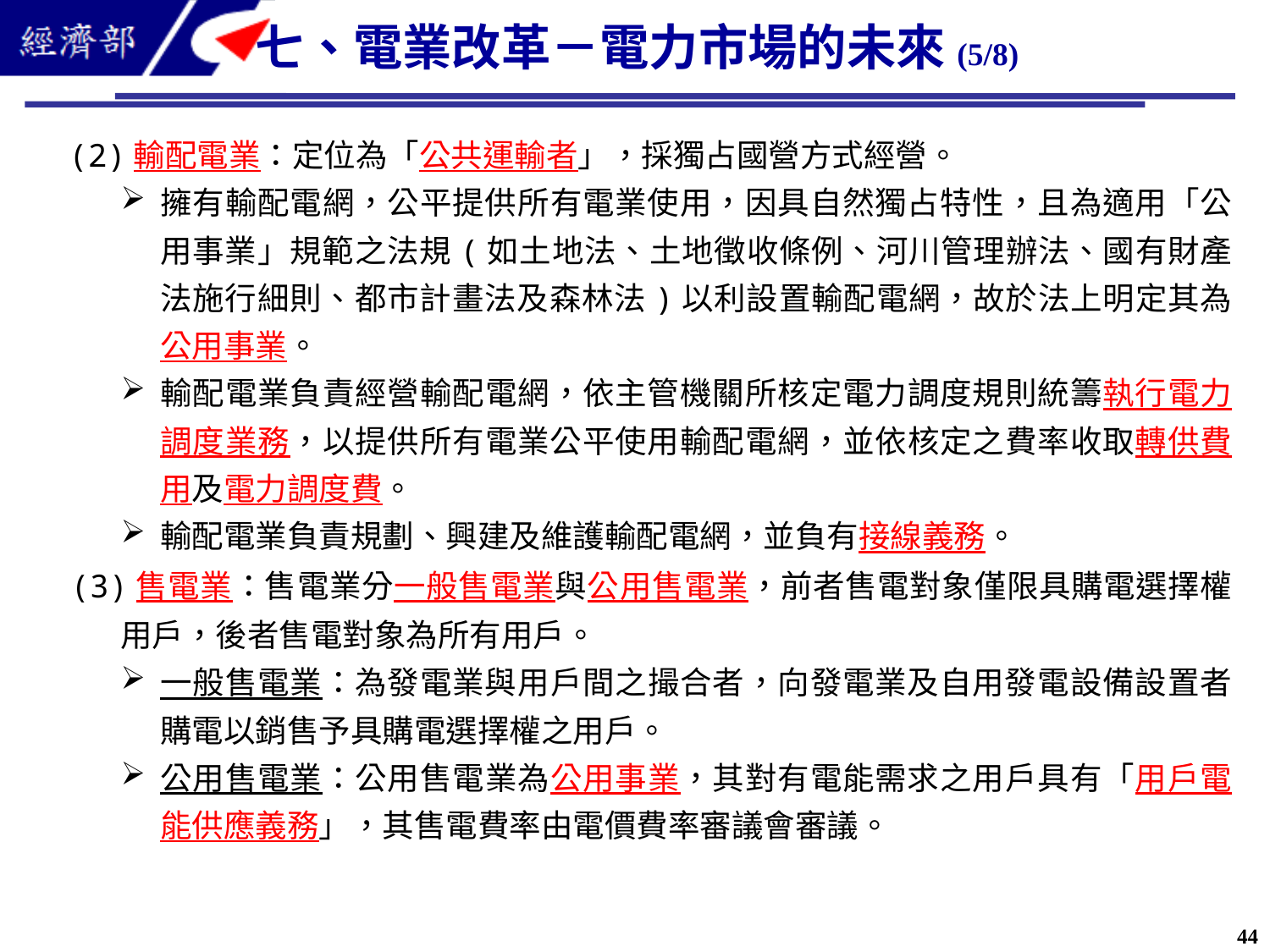

七、電業改革－電力市場的未來(5/8)

(2)輸配電業：定位為「公共運輸者」，採獨占國營方式經營。
擁有輸配電網，公平提供所有電業使用，因具自然獨占特性，且為適用「公用事業」規範之法規(如土地法、土地徵收條例、河川管理辦法、國有財產法施行細則、都市計畫法及森林法)以利設置輸配電網，故於法上明定其為公用事業。
輸配電業負責經營輸配電網，依主管機關所核定電力調度規則統籌執行電力調度業務，以提供所有電業公平使用輸配電網，並依核定之費率收取轉供費用及電力調度費。
輸配電業負責規劃、興建及維護輸配電網，並負有接線義務。
(3)售電業：售電業分一般售電業與公用售電業，前者售電對象僅限具購電選擇權用戶，後者售電對象為所有用戶。
一般售電業：為發電業與用戶間之撮合者，向發電業及自用發電設備設置者購電以銷售予具購電選擇權之用戶。
公用售電業：公用售電業為公用事業，其對有電能需求之用戶具有「用戶電能供應義務」，其售電費率由電價費率審議會審議。
44